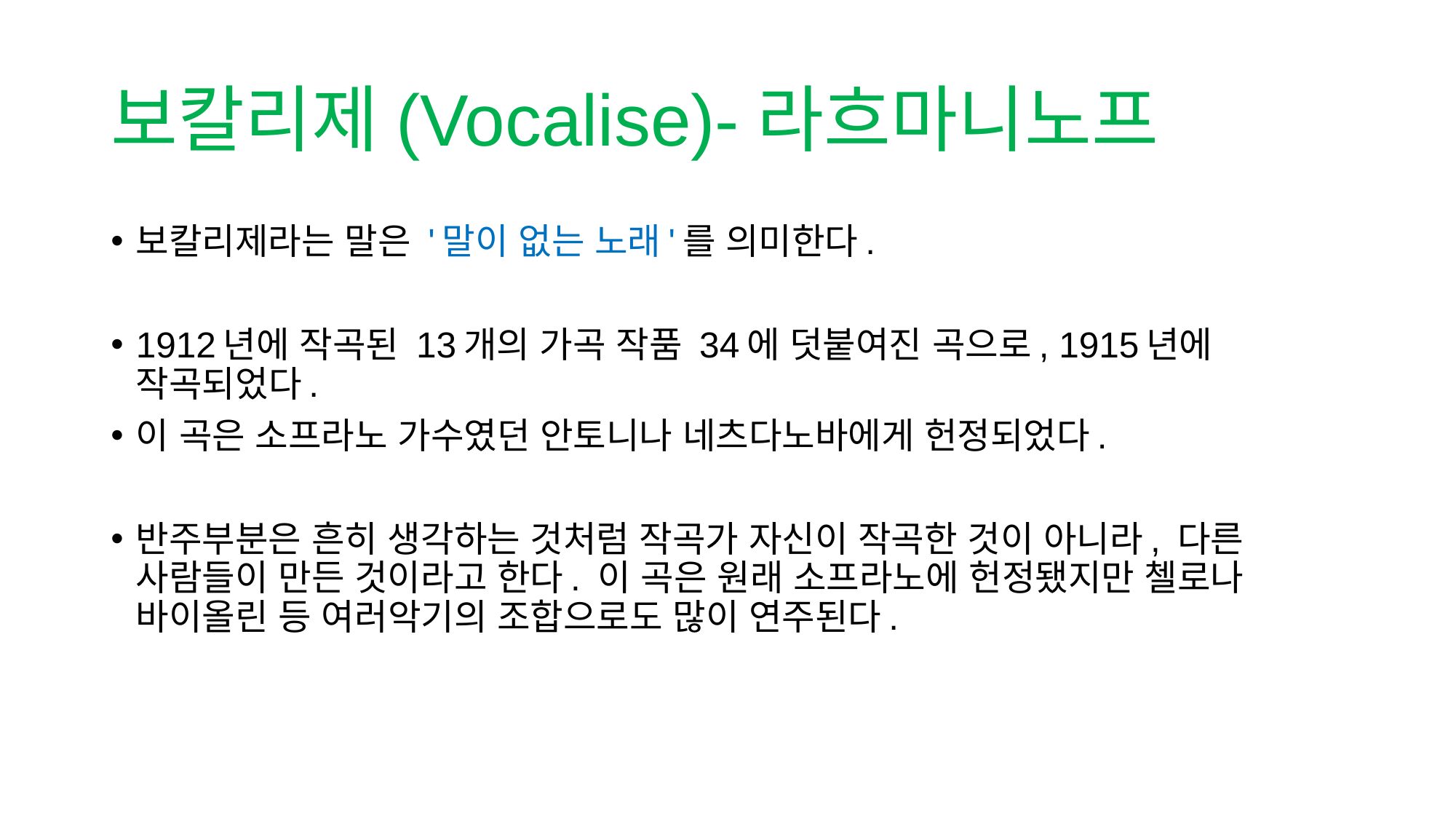

# 보칼리제(Vocalise)-라흐마니노프
보칼리제라는 말은 '말이 없는 노래'를 의미한다.

1912년에 작곡된 13개의 가곡 작품 34에 덧붙여진 곡으로, 1915년에 작곡되었다.
이 곡은 소프라노 가수였던 안토니나 네츠다노바에게 헌정되었다.

반주부분은 흔히 생각하는 것처럼 작곡가 자신이 작곡한 것이 아니라, 다른 사람들이 만든 것이라고 한다. 이 곡은 원래 소프라노에 헌정됐지만 첼로나 바이올린 등 여러악기의 조합으로도 많이 연주된다.